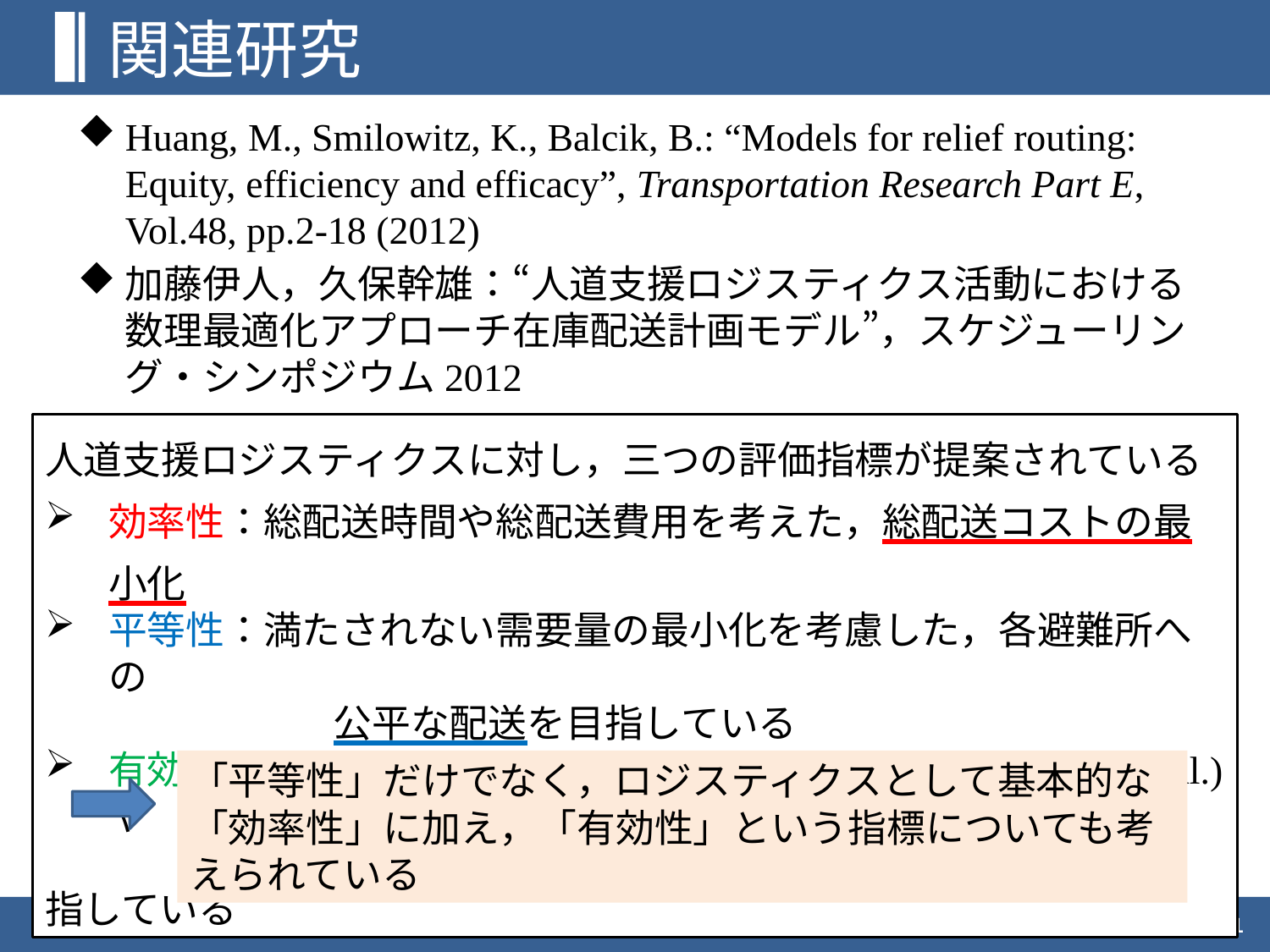

# 関連研究
Huang, M., Smilowitz, K., Balcik, B.: “Models for relief routing: Equity, efficiency and efficacy”, Transportation Research Part E, Vol.48, pp.2-18 (2012)
加藤伊人，久保幹雄：“人道支援ロジスティクス活動における数理最適化アプローチ在庫配送計画モデル”，スケジューリング・シンポジウム2012

人道支援ロジスティクスに対し，三つの評価指標が提案されている
効率性：総配送時間や総配送費用を考えた，総配送コストの最小化
平等性：満たされない需要量の最小化を考慮した，各避難所への
　　　　　　　  公平な配送を目指している
有効性：配送量で重み付けした総配送時間の最小化(Huang et al.)や
　　　　　　品切れ費用の最小化(加藤ら)から，迅速な配送を目指している
「平等性」だけでなく，ロジスティクスとして基本的な「効率性」に加え，「有効性」という指標についても考えられている